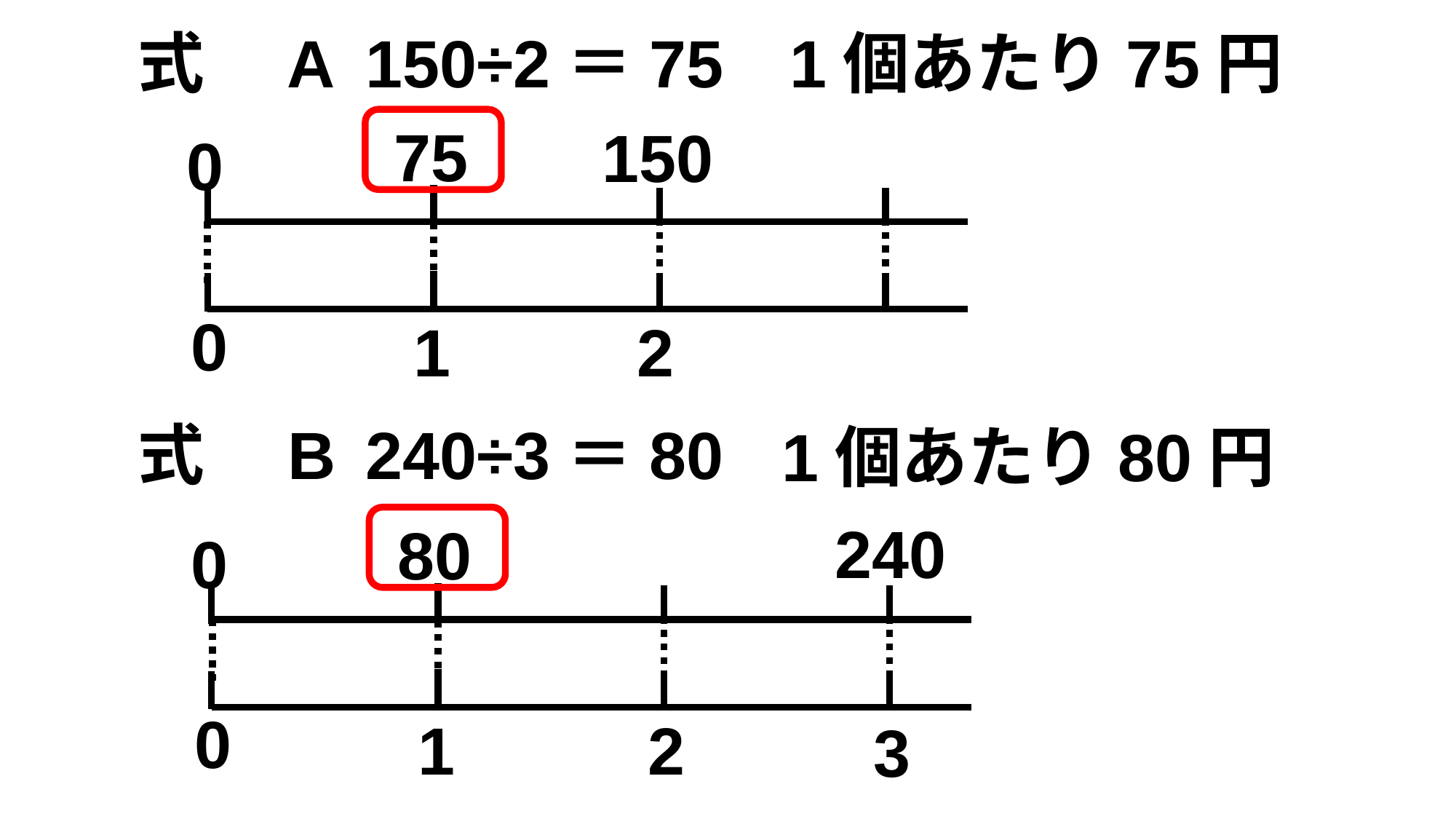

式　A
1個あたり75円
150÷2＝75

75
150
0
0
2
1
式　B
240÷3＝80
1個あたり80円
240

80
0
0
1
2
3